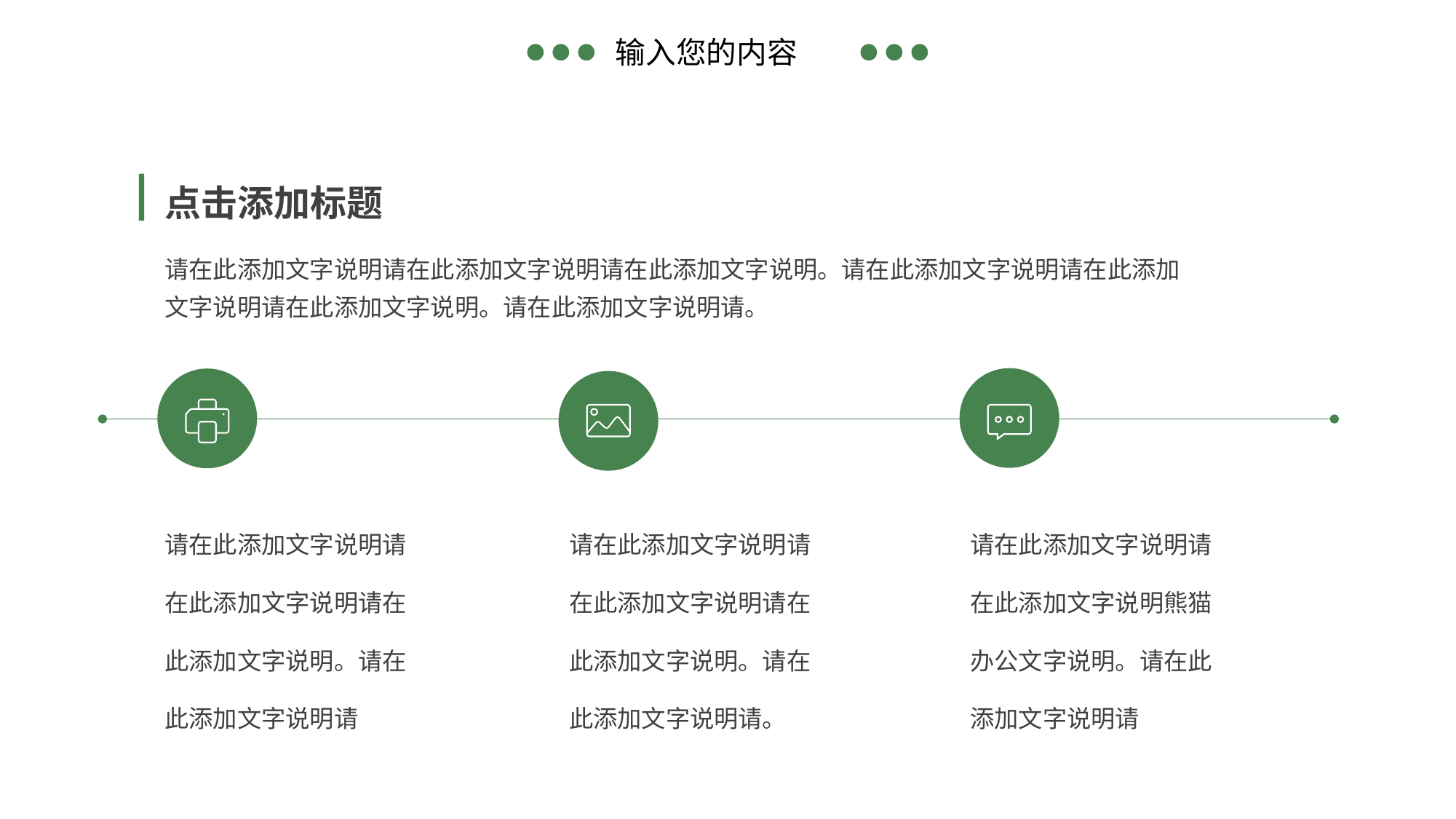

点击添加标题

请在此添加文字说明请在此添加文字说明请在此添加文字说明。请在此添加文字说明请在此添加文字说明请在此添加文字说明。请在此添加文字说明请。

请在此添加文字说明请在此添加文字说明请在此添加文字说明。请在此添加文字说明请
请在此添加文字说明请在此添加文字说明请在此添加文字说明。请在此添加文字说明请。
请在此添加文字说明请在此添加文字说明熊猫办公文字说明。请在此添加文字说明请